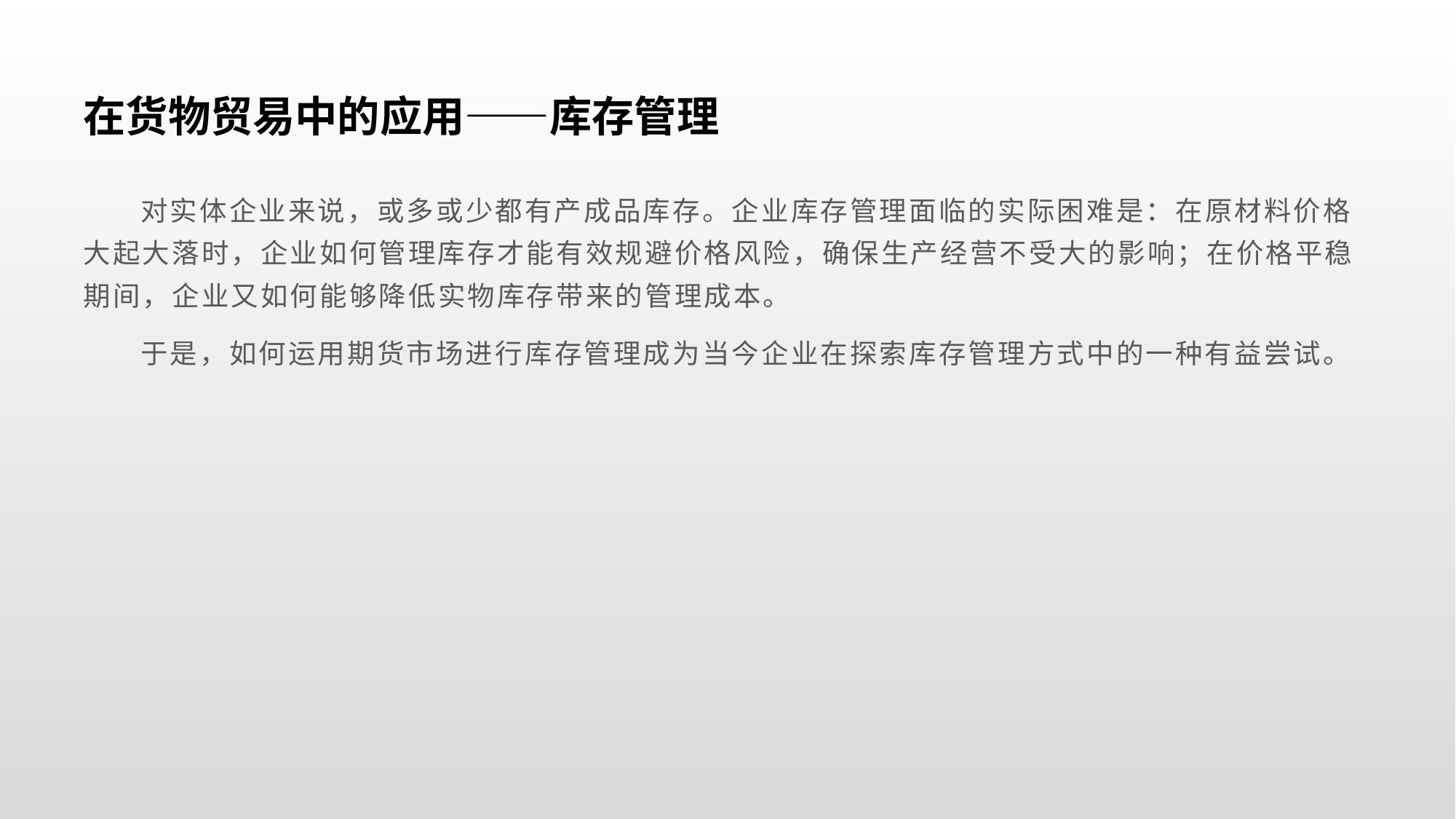

# 在货物贸易中的应用——库存管理
      对实体企业来说，或多或少都有产成品库存。企业库存管理面临的实际困难是：在原材料价格大起大落时，企业如何管理库存才能有效规避价格风险，确保生产经营不受大的影响；在价格平稳期间，企业又如何能够降低实物库存带来的管理成本。
      于是，如何运用期货市场进行库存管理成为当今企业在探索库存管理方式中的一种有益尝试。